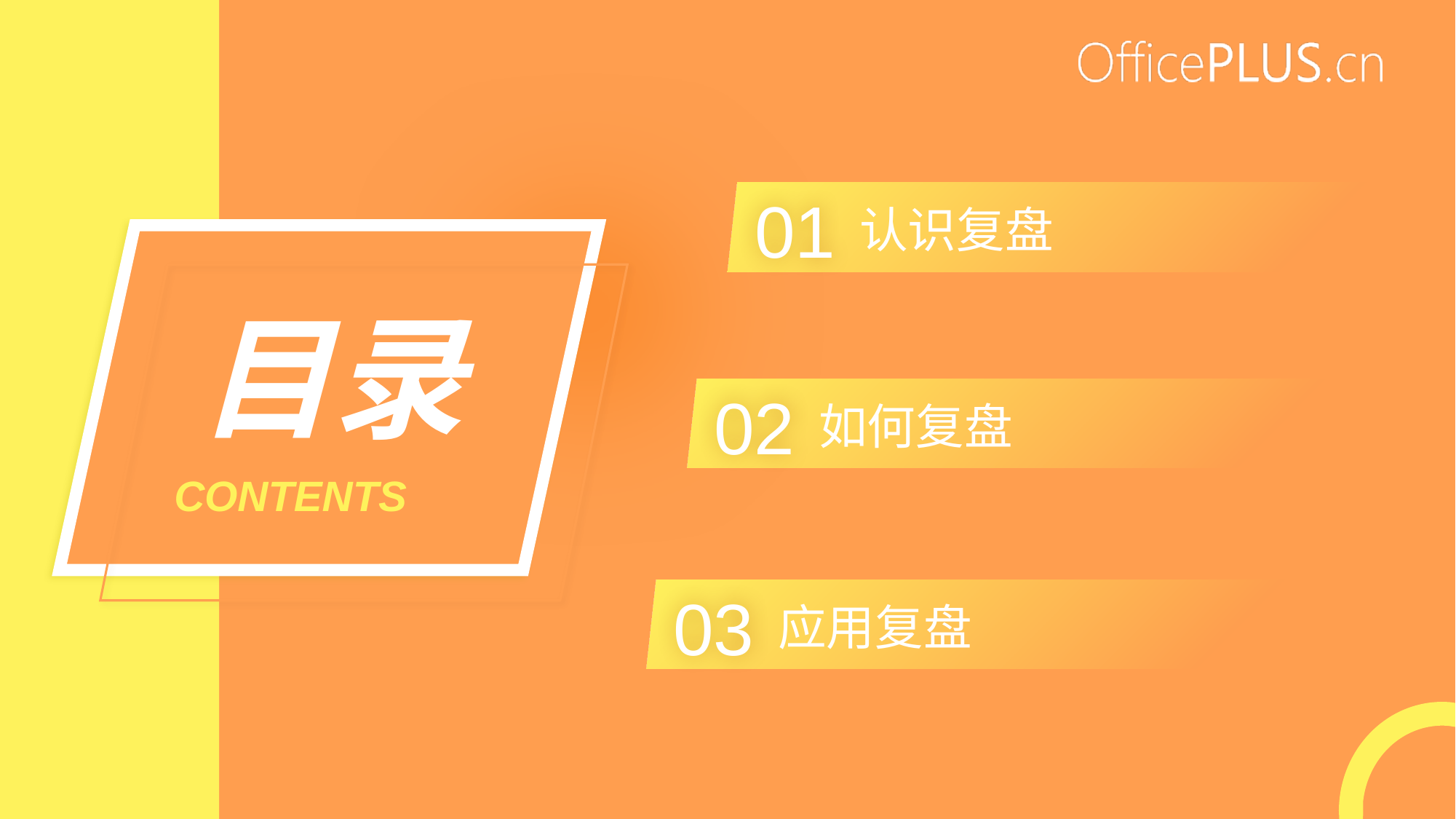

01

认识复盘
目录
02

如何复盘
CONTENTS
03

应用复盘